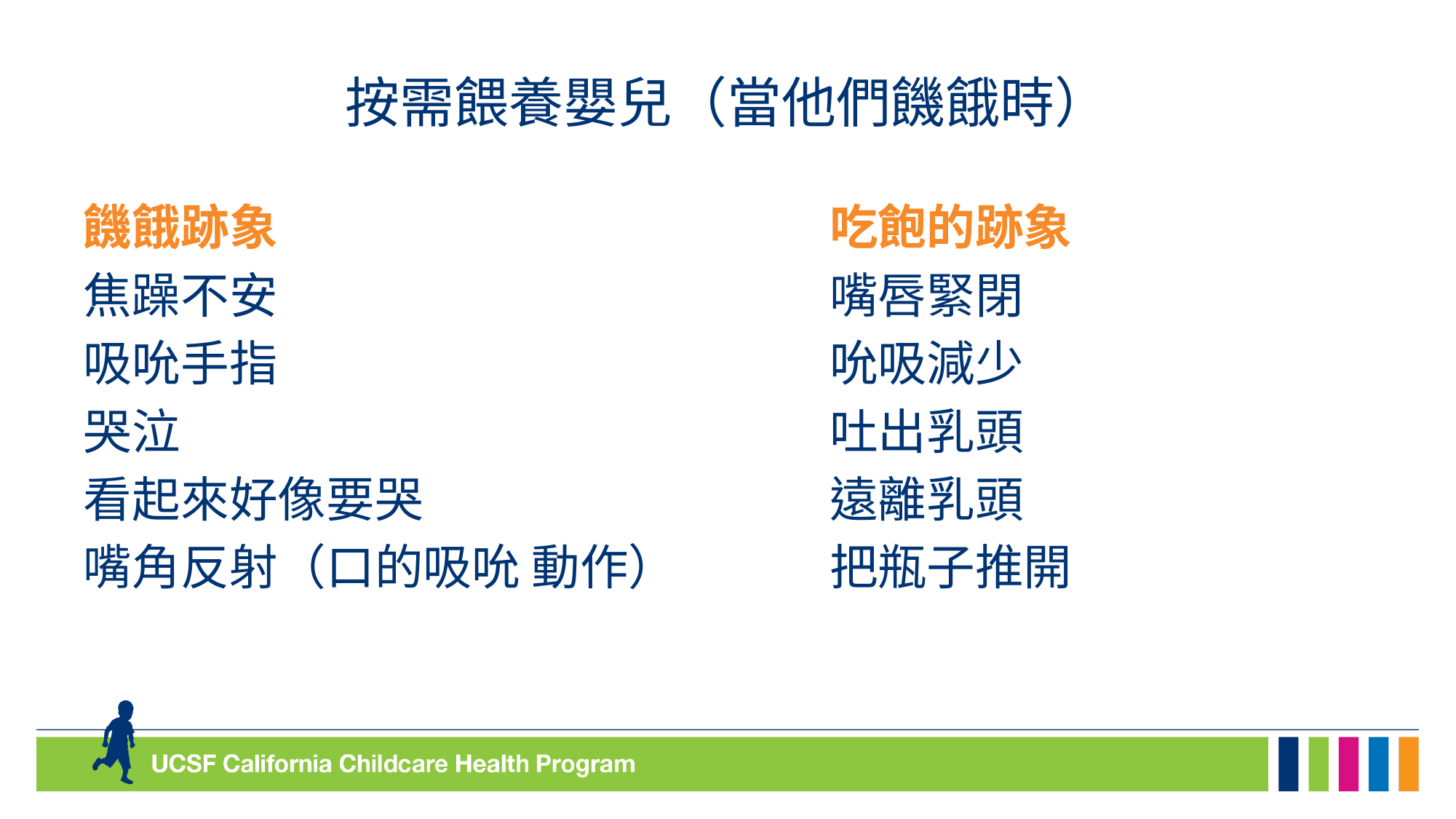

# 按需餵養嬰兒（當他們饑餓時）
吃飽的跡象
嘴唇緊閉
吮吸減少
吐出乳頭
遠離乳頭
把瓶子推開
饑餓跡象
焦躁不安
吸吮手指
哭泣
看起來好像要哭
嘴角反射（口的吸吮 動作）